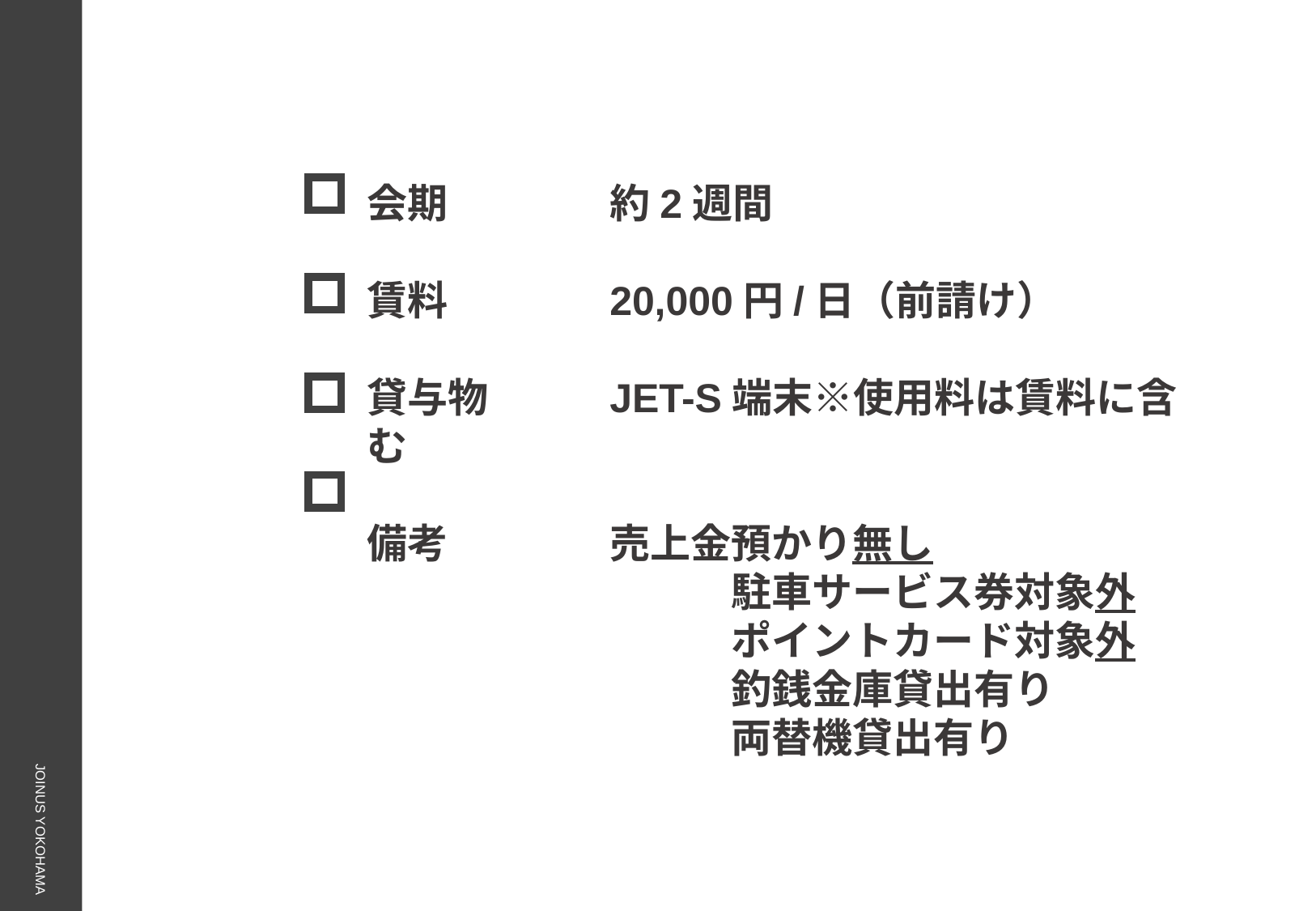

会期		約2週間

賃料		20,000円/日（前請け）

貸与物	JET-S端末※使用料は賃料に含む

備考		売上金預かり無し
			駐車サービス券対象外
			ポイントカード対象外
			釣銭金庫貸出有り
			両替機貸出有り

JOINUS YOKOHAMA